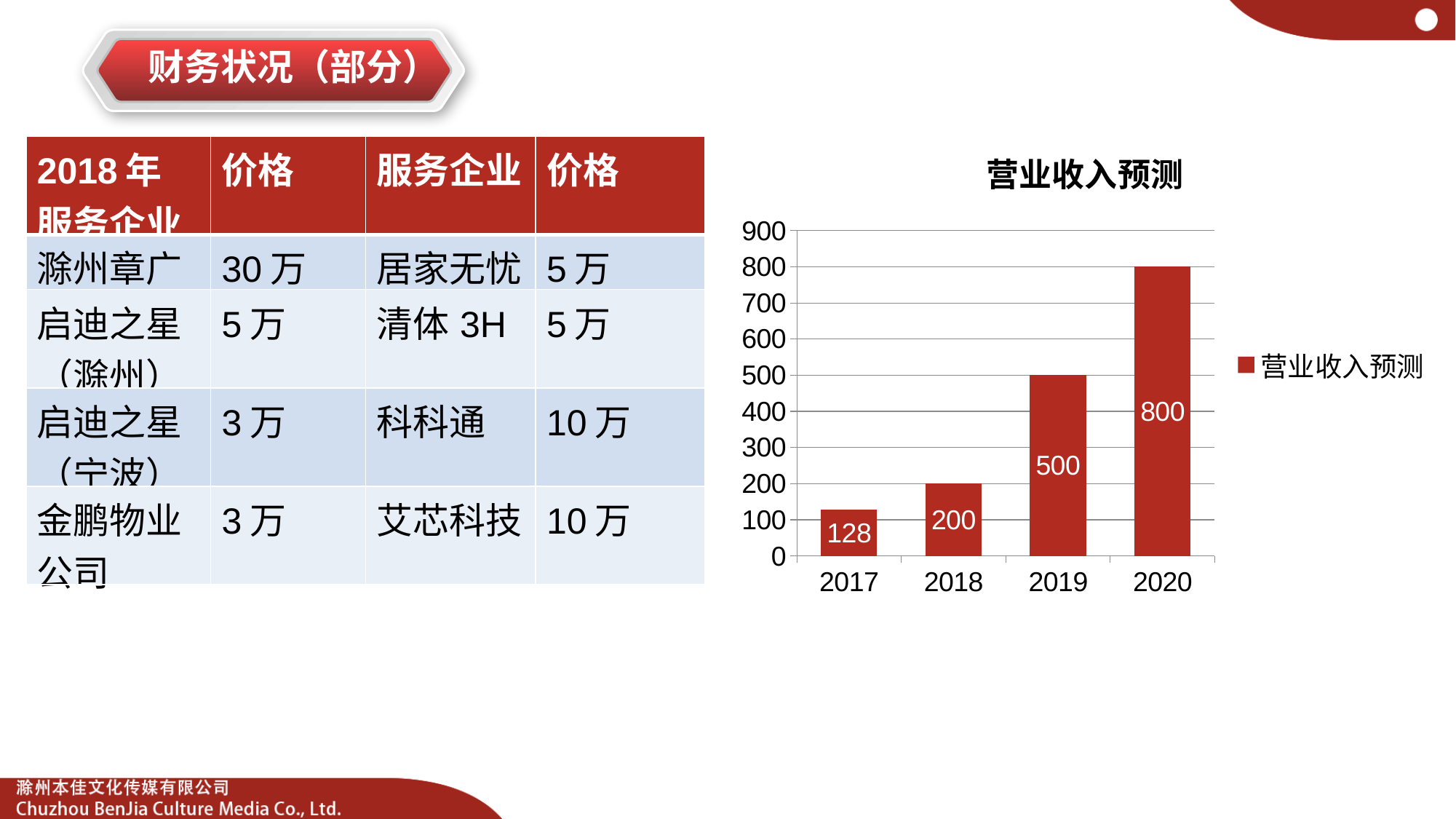

财务状况（部分）

### Chart:

| Category | 营业收入预测 |
|---|---|
| 2017 | 128.0 |
| 2018 | 200.0 |
| 2019 | 500.0 |
| 2020 | 800.0 |
| 2018年 服务企业 | 价格 | 服务企业 | 价格 |
| --- | --- | --- | --- |
| 滁州章广 | 30万 | 居家无忧 | 5万 |
| 启迪之星（滁州） | 5万 | 清体3H | 5万 |
| 启迪之星（宁波） | 3万 | 科科通 | 10万 |
| 金鹏物业公司 | 3万 | 艾芯科技 | 10万 |